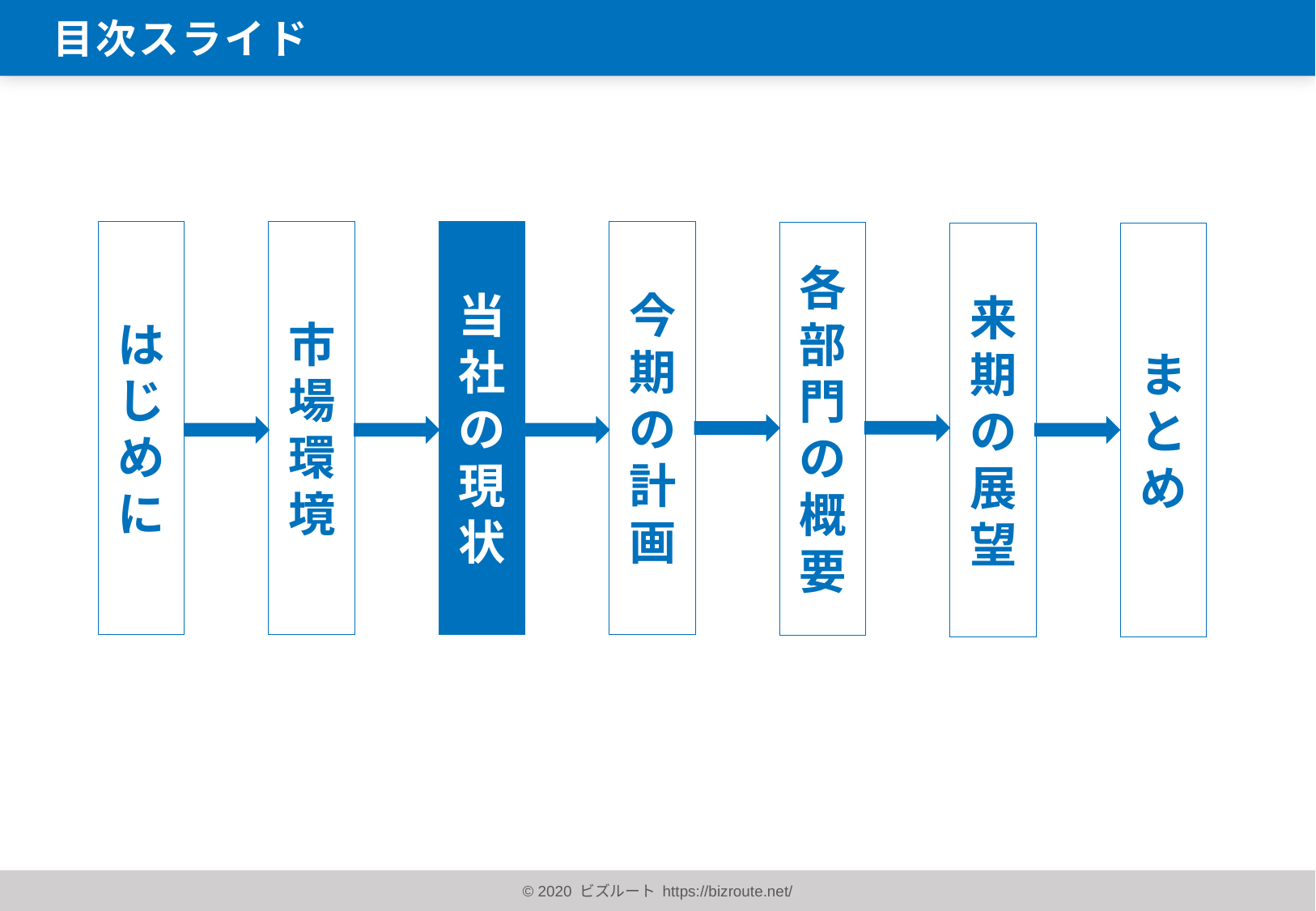

目次スライド
今期の計画
はじめに
市場環境
当社の現状
各部門の概要
来期の展望
まとめ

© 2020 ビズルート https://bizroute.net/